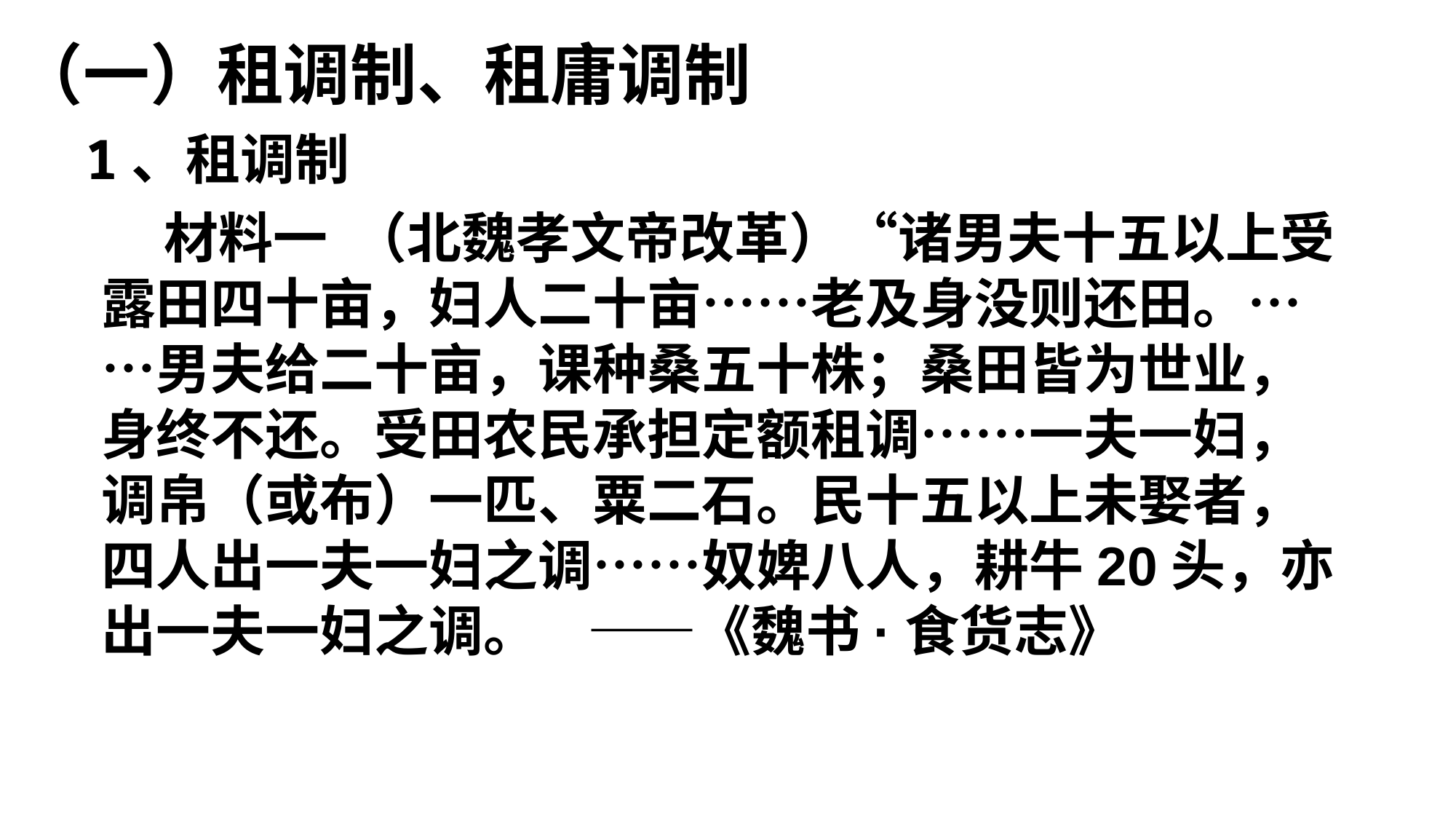

（一）租调制、租庸调制
1、租调制
    材料一  （北魏孝文帝改革）“诸男夫十五以上受露田四十亩，妇人二十亩……老及身没则还田。……男夫给二十亩，课种桑五十株；桑田皆为世业，身终不还。受田农民承担定额租调……一夫一妇，调帛（或布）一匹、粟二石。民十五以上未娶者，四人出一夫一妇之调……奴婢八人，耕牛20头，亦出一夫一妇之调。    ——《魏书·食货志》